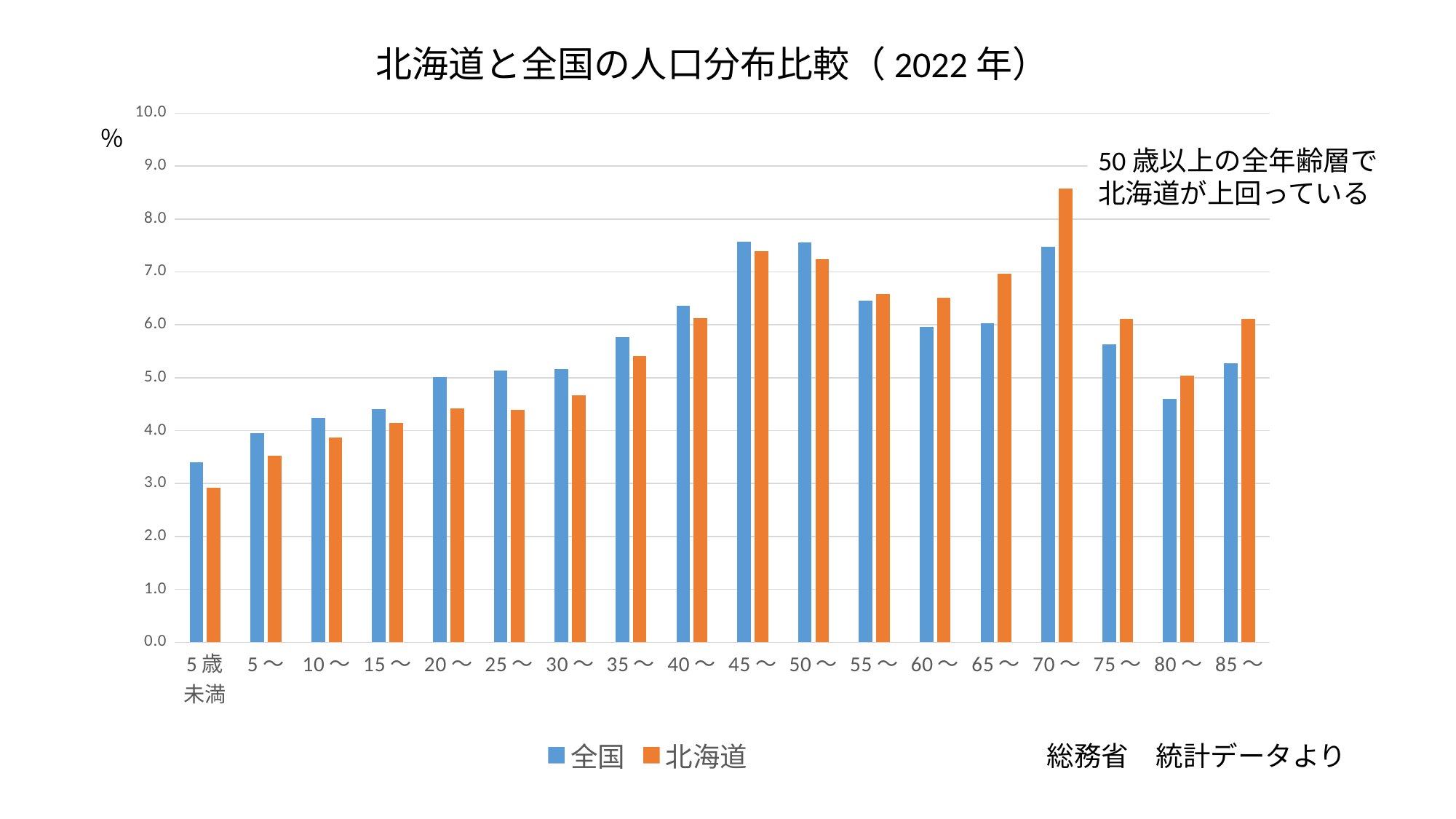

北海道と全国の人口分布比較（2022年）

### Chart

| Category | 全国 | 北海道　　　　 |
|---|---|---|
| 5歳未満 | 3.39904119346603 | 2.9182879377431905 |
| 5～ | 3.960079073527176 | 3.5214007782101167 |
| 10～ | 4.248201237324626 | 3.8715953307392996 |
| 15～ | 4.4114704634765145 | 4.14396887159533 |
| 20～ | 5.012525310731751 | 4.416342412451362 |
| 25～ | 5.131775872970139 | 4.396887159533074 |
| 30～ | 5.158987410662121 | 4.669260700389105 |
| 35～ | 5.772047348075584 | 5.408560311284047 |
| 40～ | 6.35949642648483 | 6.1284046692607 |
| 45～ | 7.572810871809647 | 7.392996108949417 |
| 50～ | 7.551201709524838 | 7.237354085603114 |
| 55～ | 6.462740201845582 | 6.575875486381324 |
| 60～ | 5.958526415200045 | 6.51750972762646 |
| 65～ | 6.0305569561494075 | 6.964980544747082 |
| 70～ | 7.472768453824422 | 8.57976653696498 |
| 75～ | 5.626385587489096 | 6.108949416342412 |
| 80～ | 4.596348851913211 | 5.038910505836576 |
| 85～ | 5.275836954868864 | 6.108949416342412 |
％
50歳以上の全年齢層で
北海道が上回っている
総務省　統計データより